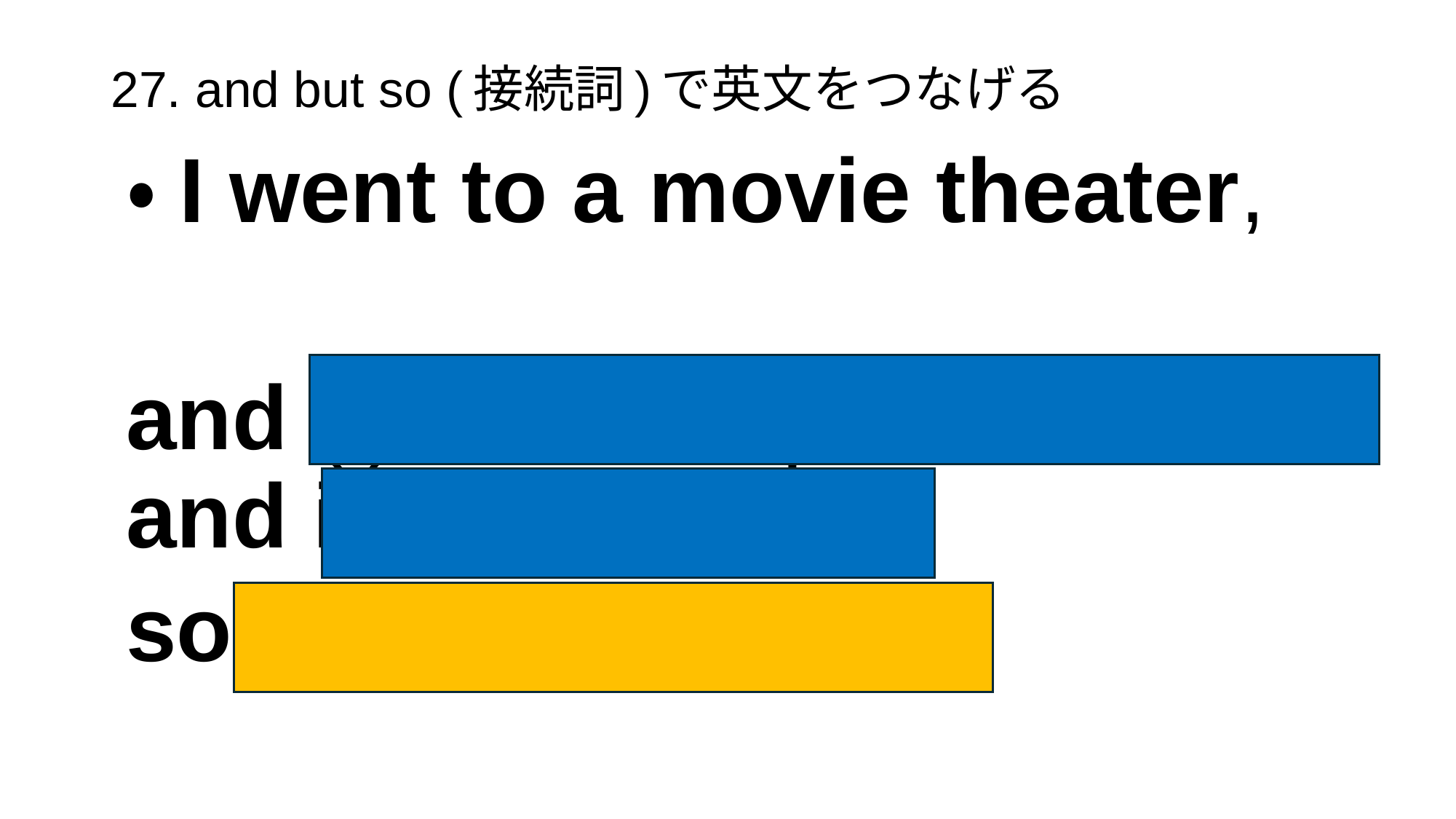

# 27. and but so (接続詞)で英文をつなげる
・I went to a movie theater,

and (I) saw a Japanese movie, and it was *moving,
so I enjoyed it a lot.